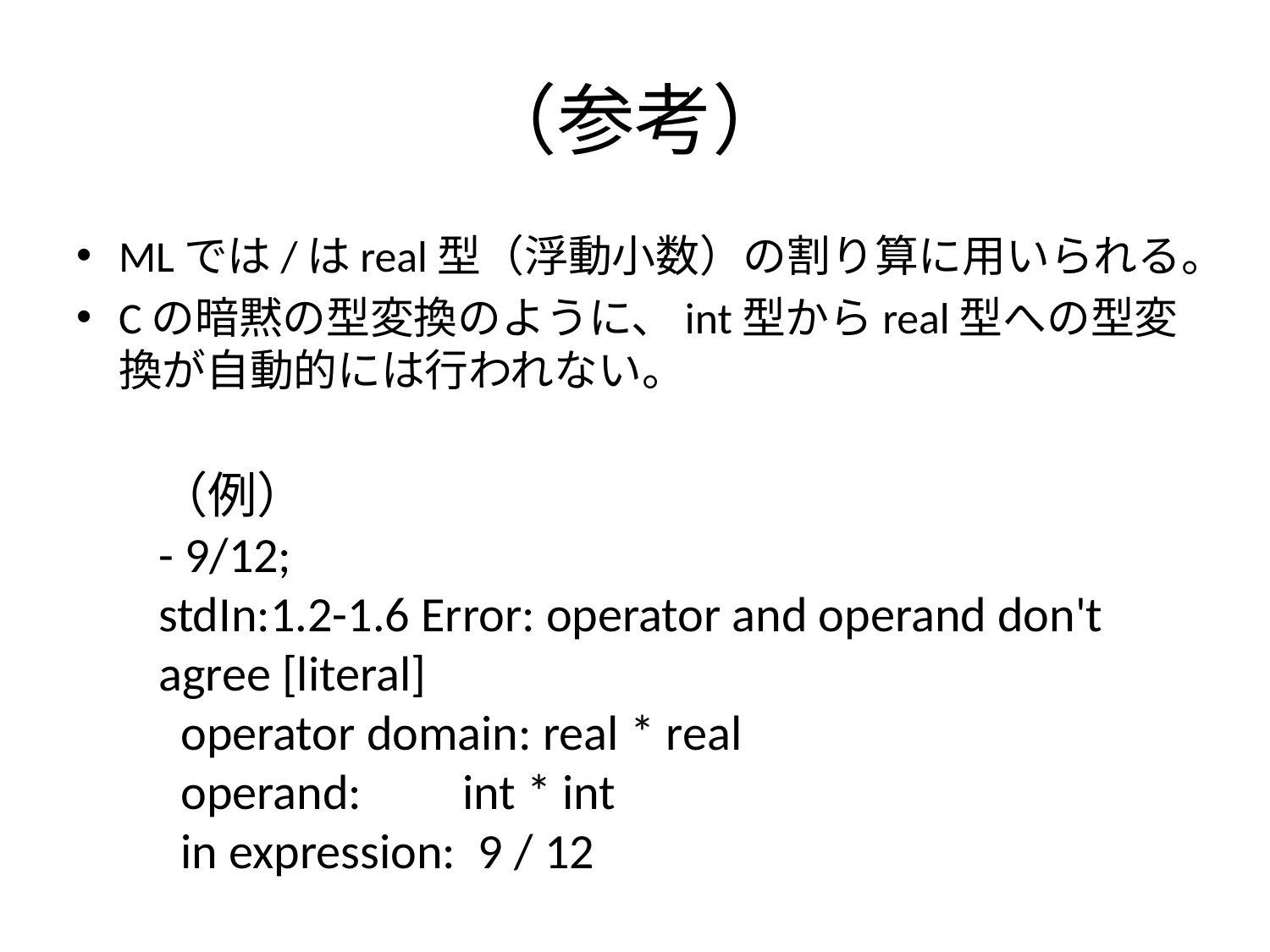

# （参考）
MLでは/はreal型（浮動小数）の割り算に用いられる。
Cの暗黙の型変換のように、int型からreal型への型変換が自動的には行われない。
（例）
- 9/12;
stdIn:1.2-1.6 Error: operator and operand don't agree [literal]
  operator domain: real * real
  operand:         int * int
  in expression:  9 / 12